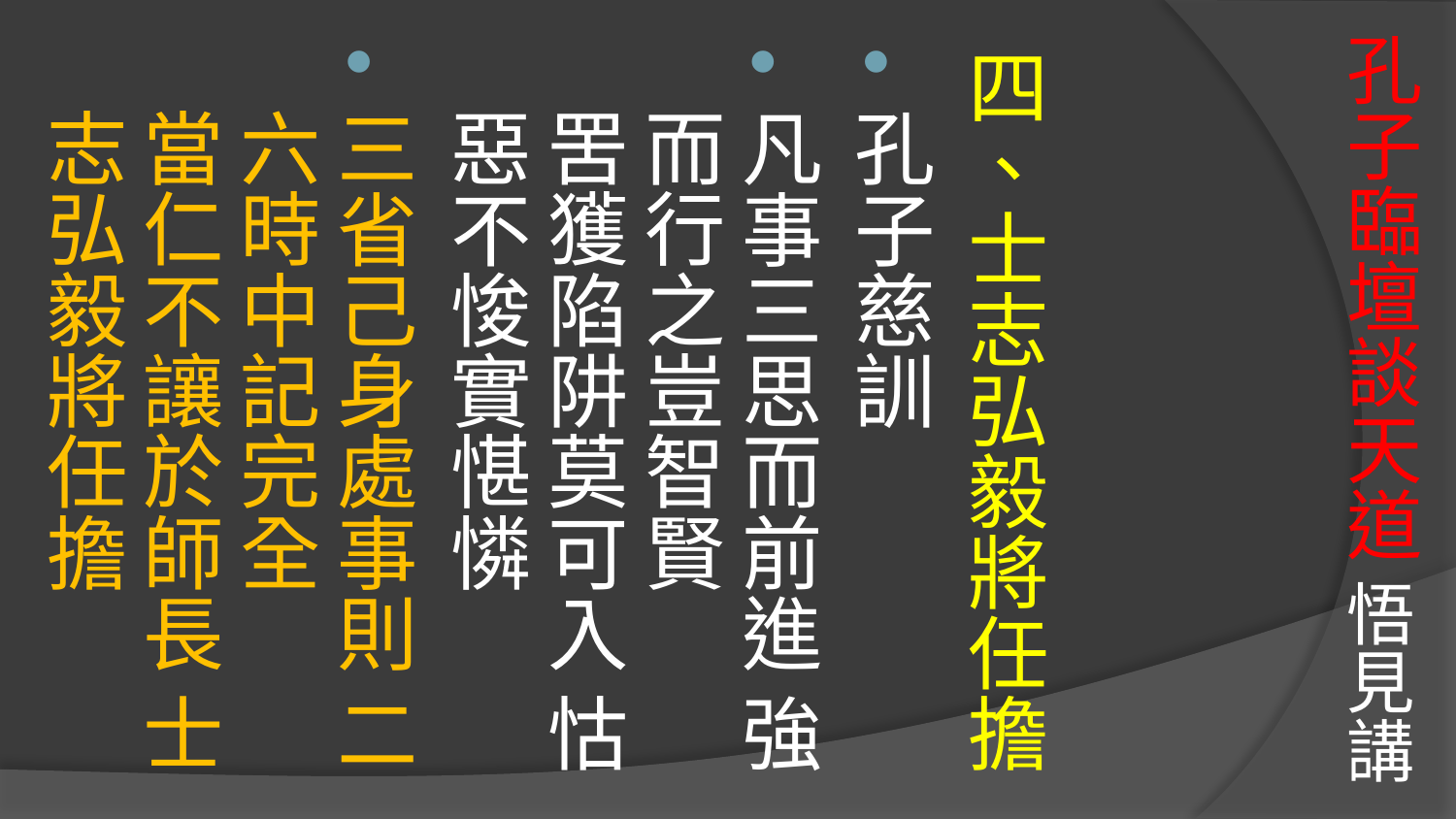

# 孔子臨壇談天道 悟見講
四、士志弘毅將任擔
孔子慈訓
凡事三思而前進 強而行之豈智賢
罟獲陷阱莫可入 怙惡不悛實愖憐
三省己身處事則 二六時中記完全
當仁不讓於師長 士志弘毅將任擔